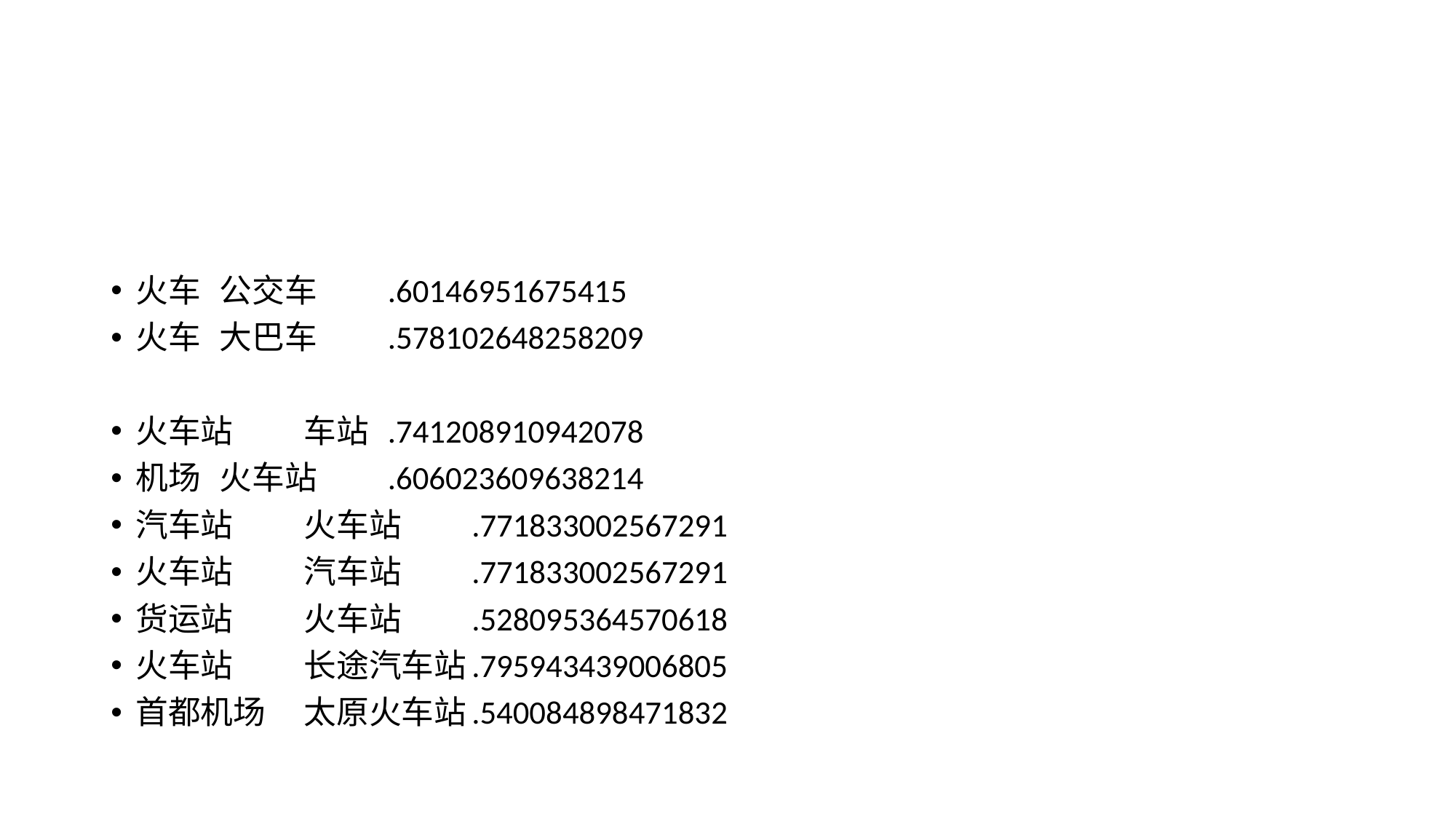

#

火车		公交车	.60146951675415
火车		大巴车	.578102648258209

火车站	车站		.741208910942078
机场		火车站	.606023609638214
汽车站	火车站	.771833002567291
火车站	汽车站	.771833002567291
货运站	火车站	.528095364570618
火车站	长途汽车站	.795943439006805
首都机场	太原火车站	.540084898471832